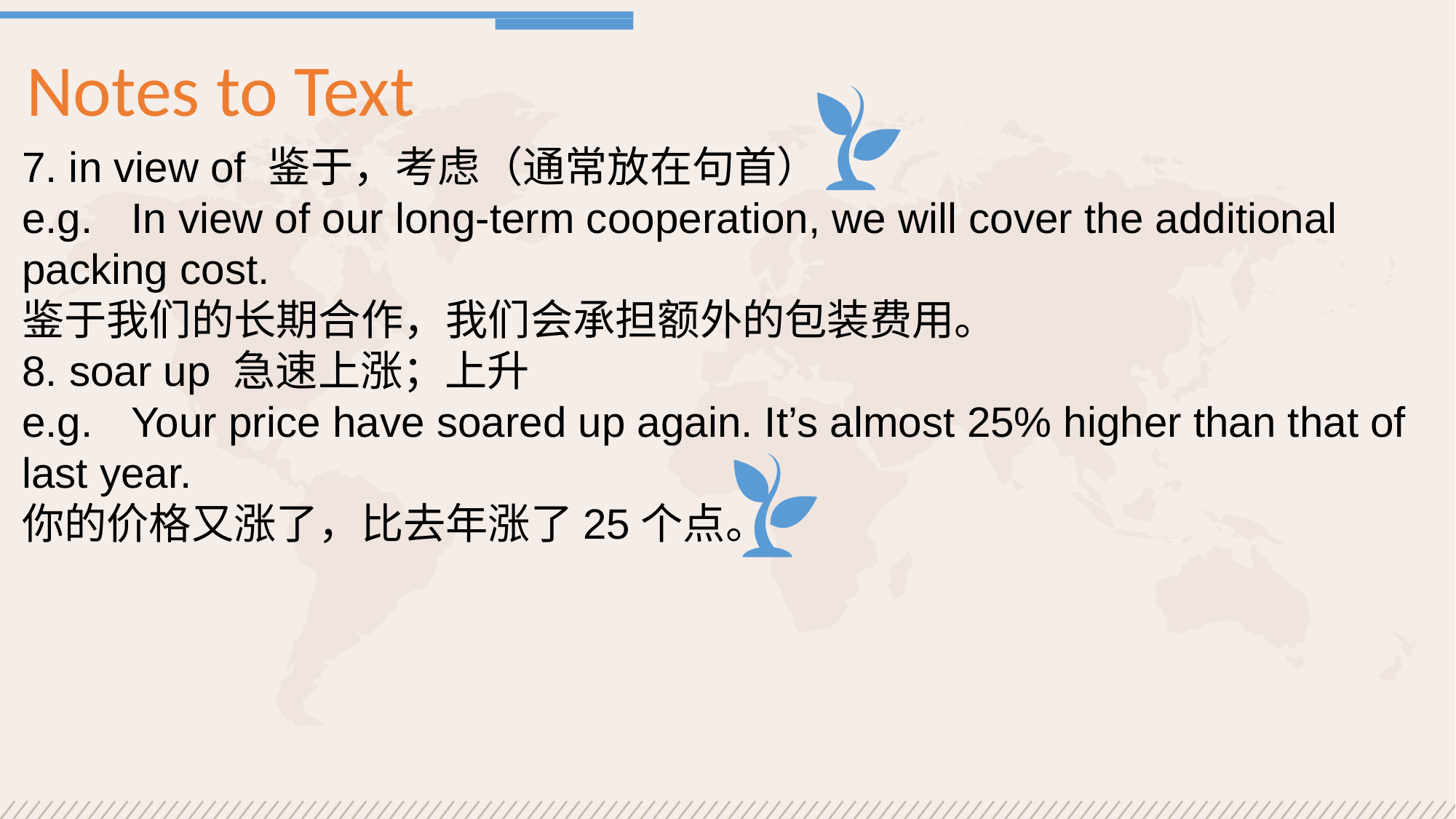

Notes to Text

7. in view of 鉴于，考虑（通常放在句首）
e.g.	In view of our long-term cooperation, we will cover the additional packing cost.
鉴于我们的长期合作，我们会承担额外的包装费用。
8. soar up 急速上涨；上升
e.g.	Your price have soared up again. It’s almost 25% higher than that of last year.
你的价格又涨了，比去年涨了25个点。